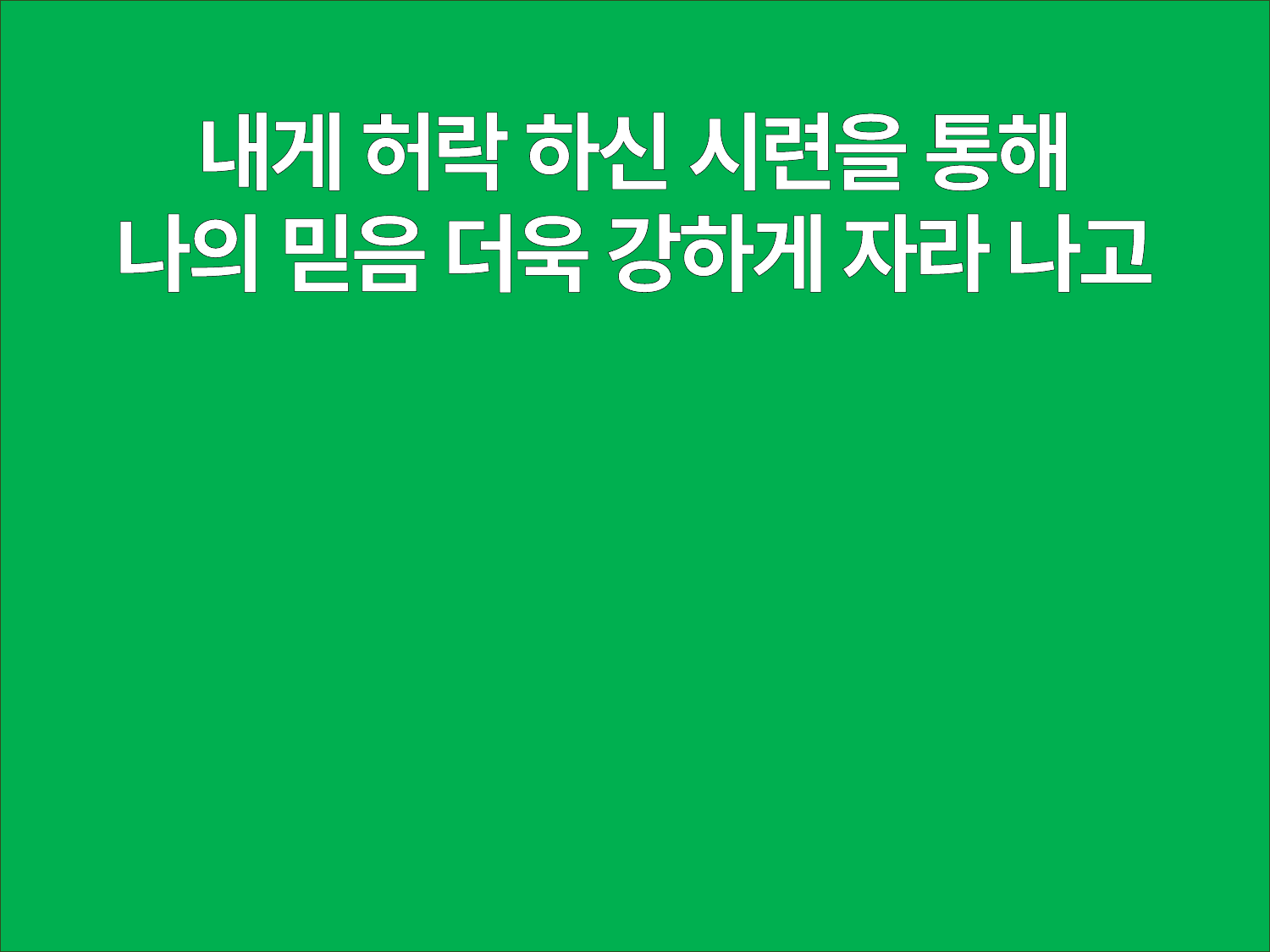

내게 허락 하신 시련을 통해
나의 믿음 더욱 강하게 자라 나고